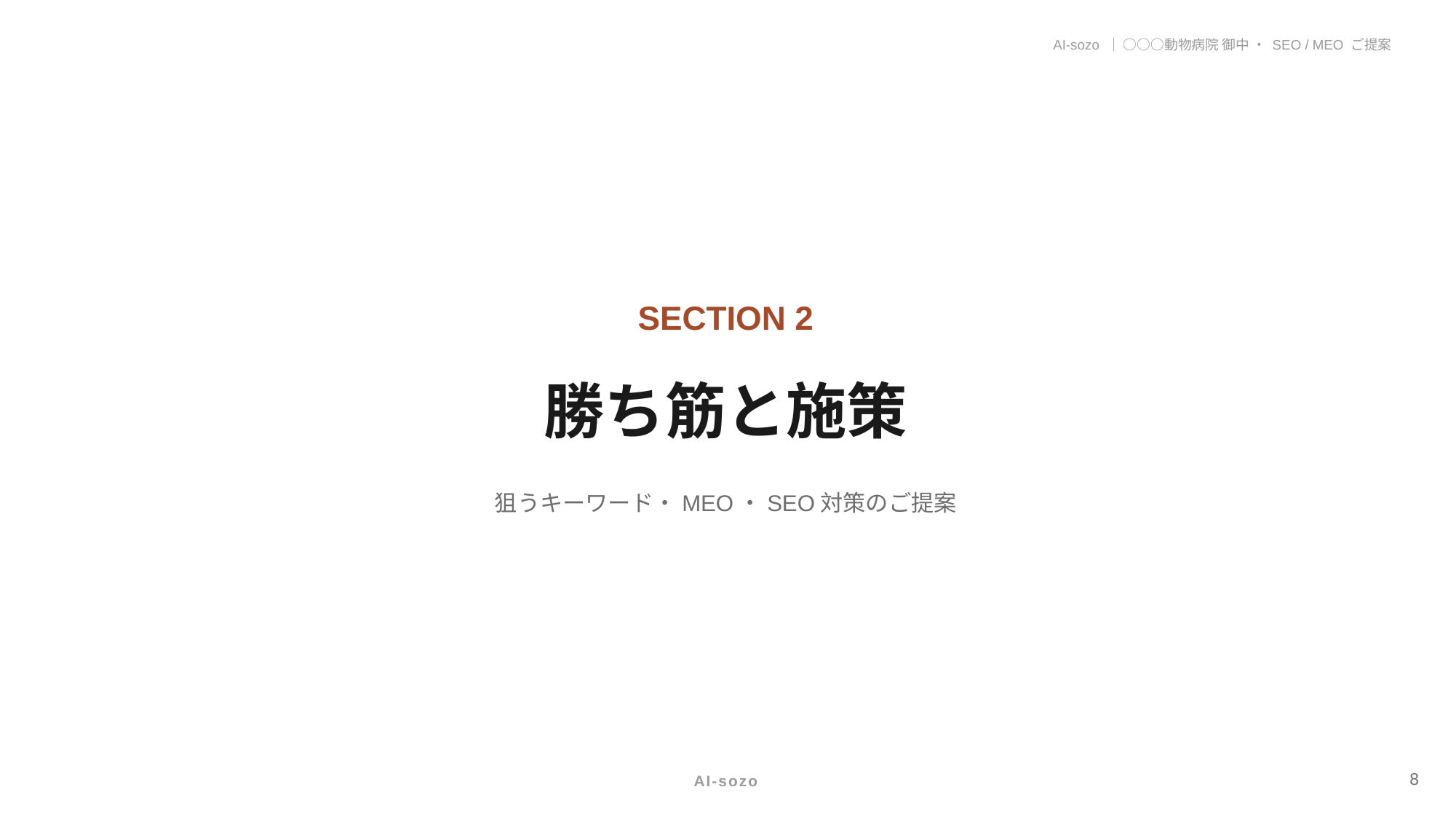

AI-sozo ｜ ○○○動物病院 御中 ・ SEO / MEO ご提案
SECTION 2
勝ち筋と施策
狙うキーワード・MEO・SEO対策のご提案
8
AI-sozo